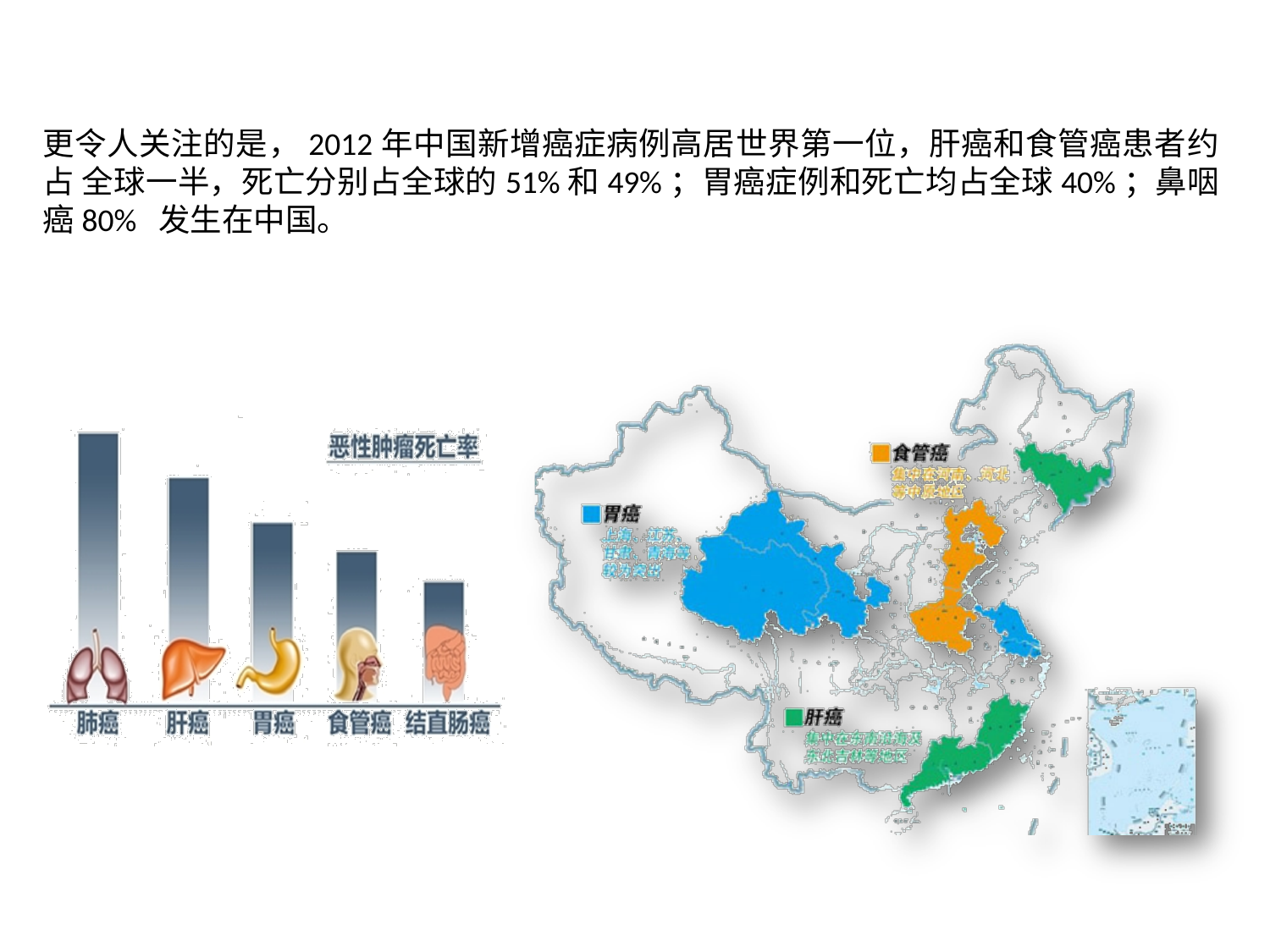

# 更令人关注的是，2012年中国新增癌症病例高居世界第一位，肝癌和食管癌患者约占 全球一半，死亡分别占全球的51%和49%；胃癌症例和死亡均占全球40%；鼻咽癌80%  发生在中国。